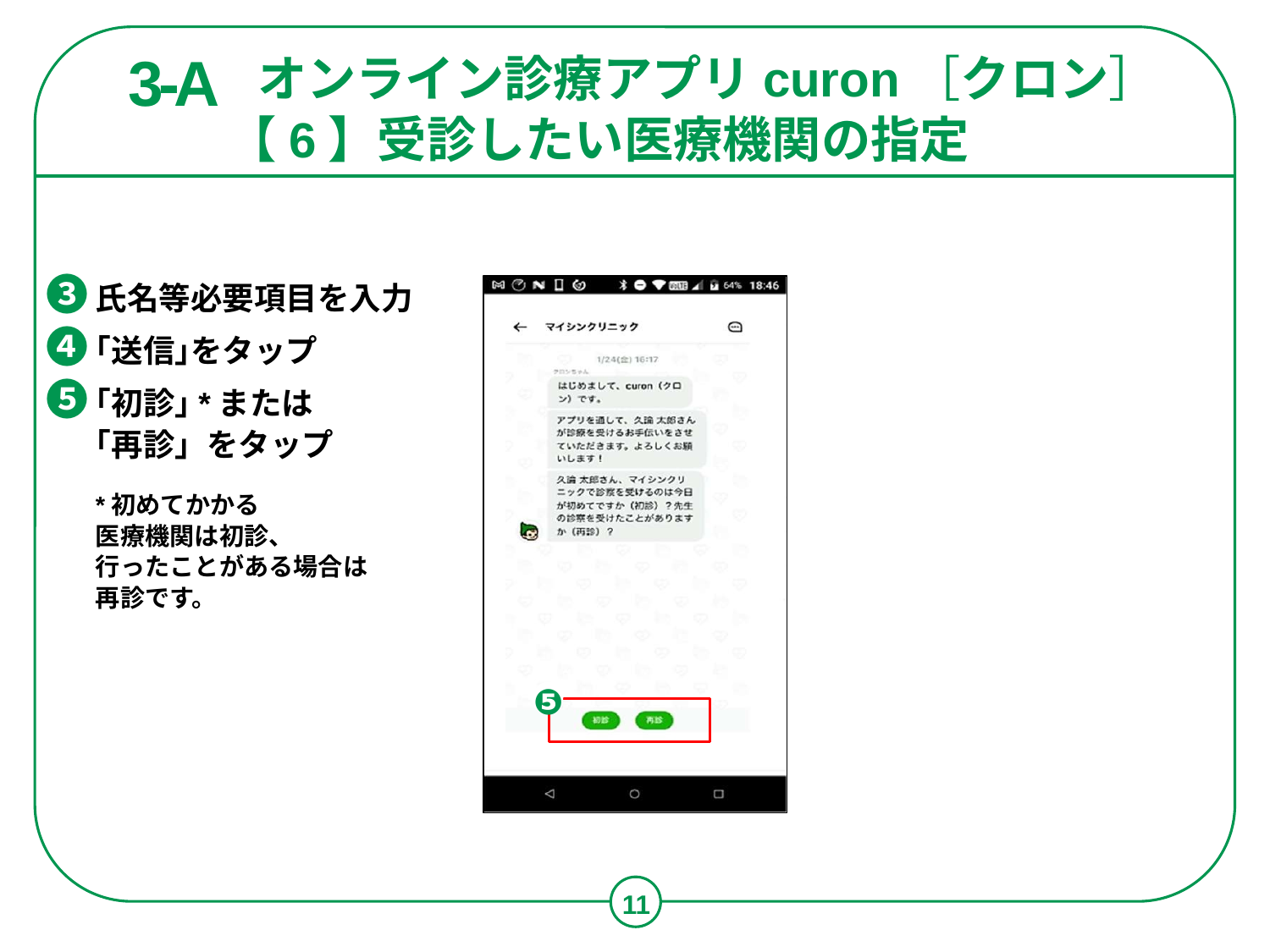

オンライン診療アプリcuron［クロン］
【6】受診したい医療機関の指定
3-A
❸	氏名等必要項目を入力
❹	｢送信｣をタップ
❺	｢初診｣*または
	｢再診」をタップ

	*初めてかかる
	医療機関は初診、
	行ったことがある場合は
	再診です。

❺